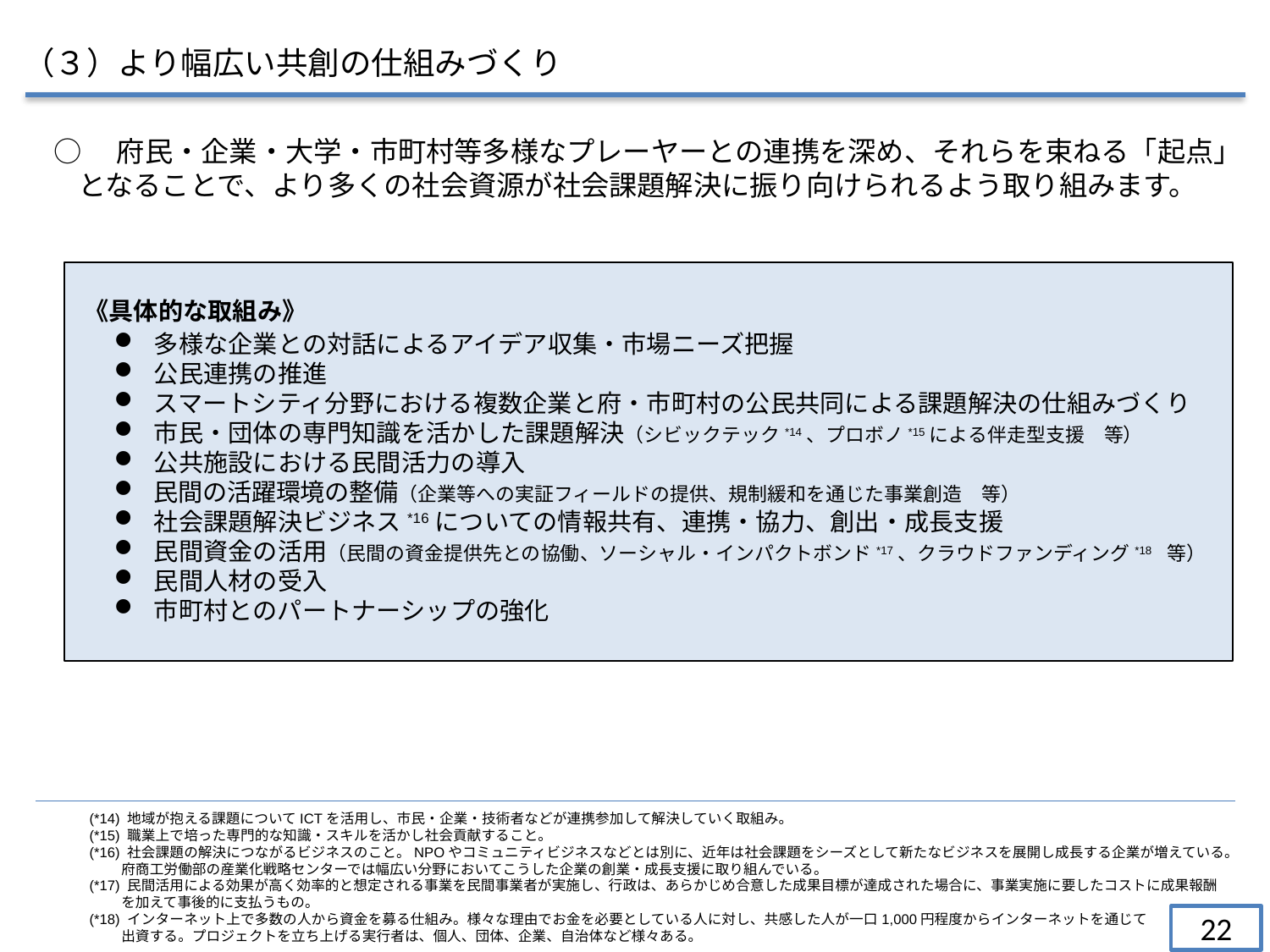

（３）より幅広い共創の仕組みづくり
○　府民・企業・大学・市町村等多様なプレーヤーとの連携を深め、それらを束ねる「起点」となることで、より多くの社会資源が社会課題解決に振り向けられるよう取り組みます。

多様な企業との対話によるアイデア収集・市場ニーズ把握
公民連携の推進
スマートシティ分野における複数企業と府・市町村の公民共同による課題解決の仕組みづくり
市民・団体の専門知識を活かした課題解決（シビックテック*14、プロボノ*15による伴走型支援　等）
公共施設における民間活力の導入
民間の活躍環境の整備（企業等への実証フィールドの提供、規制緩和を通じた事業創造　等）
社会課題解決ビジネス*16についての情報共有、連携・協力、創出・成長支援
民間資金の活用（民間の資金提供先との協働、ソーシャル・インパクトボンド*17、クラウドファンディング*18　等）
民間人材の受入
市町村とのパートナーシップの強化
《具体的な取組み》
(*14) 地域が抱える課題についてICTを活用し、市民・企業・技術者などが連携参加して解決していく取組み。
(*15) 職業上で培った専門的な知識・スキルを活かし社会貢献すること。
(*16) 社会課題の解決につながるビジネスのこと。NPOやコミュニティビジネスなどとは別に、近年は社会課題をシーズとして新たなビジネスを展開し成長する企業が増えている。
         府商工労働部の産業化戦略センターでは幅広い分野においてこうした企業の創業・成長支援に取り組んでいる。
(*17) 民間活用による効果が高く効率的と想定される事業を民間事業者が実施し、行政は、あらかじめ合意した成果目標が達成された場合に、事業実施に要したコストに成果報酬
         を加えて事後的に支払うもの。
(*18) インターネット上で多数の人から資金を募る仕組み。様々な理由でお金を必要としている人に対し、共感した人が一口1,000円程度からインターネットを通じて
         出資する。プロジェクトを立ち上げる実行者は、個人、団体、企業、自治体など様々ある。
22